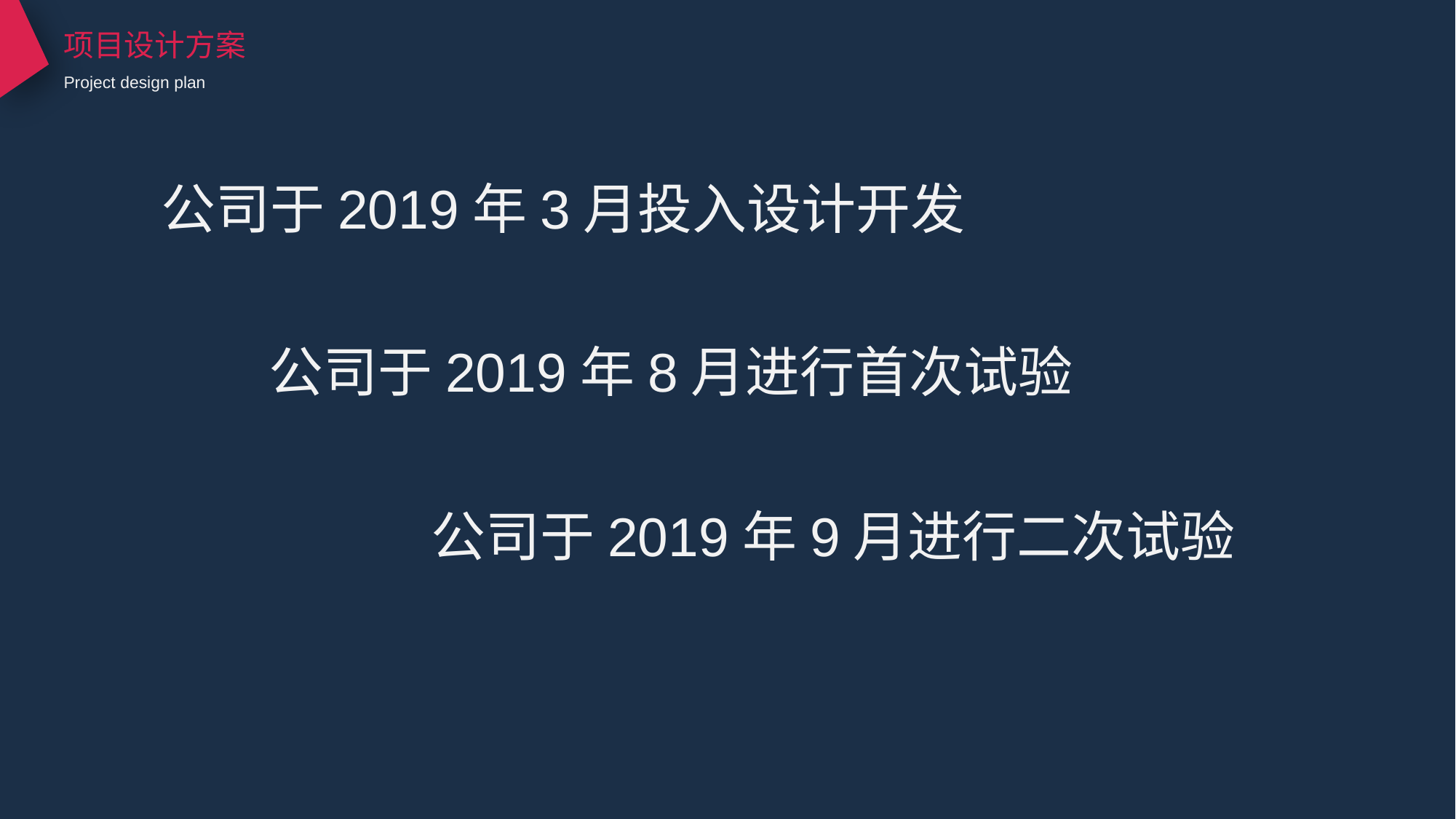

项目设计方案
Project design plan
公司于2019年3月投入设计开发
公司于2019年8月进行首次试验
公司于2019年9月进行二次试验